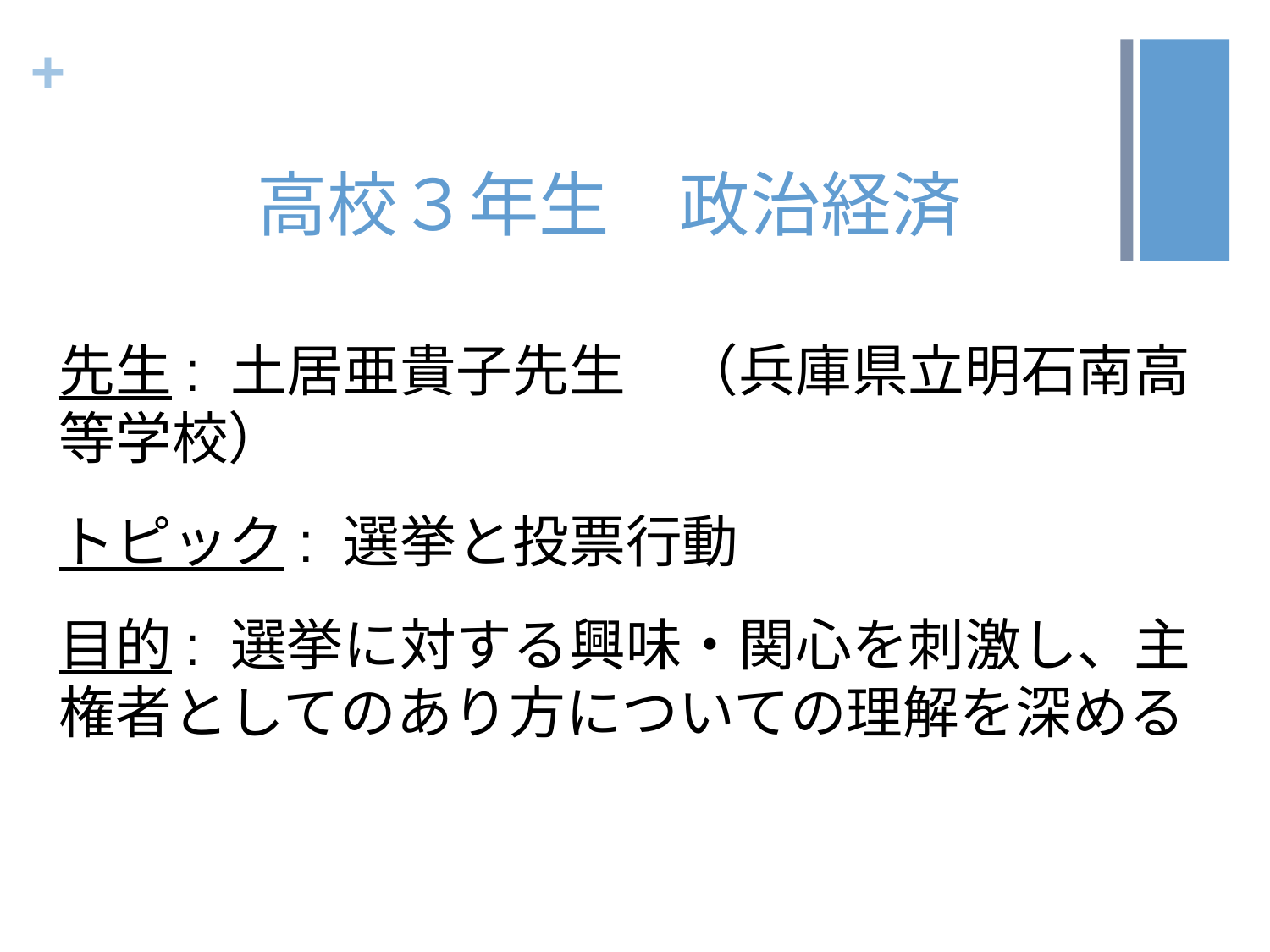

# 高校３年生　政治経済
先生: 土居亜貴子先生　（兵庫県立明石南高等学校）
トピック: 選挙と投票行動
目的: 選挙に対する興味・関心を刺激し、主権者としてのあり方についての理解を深める